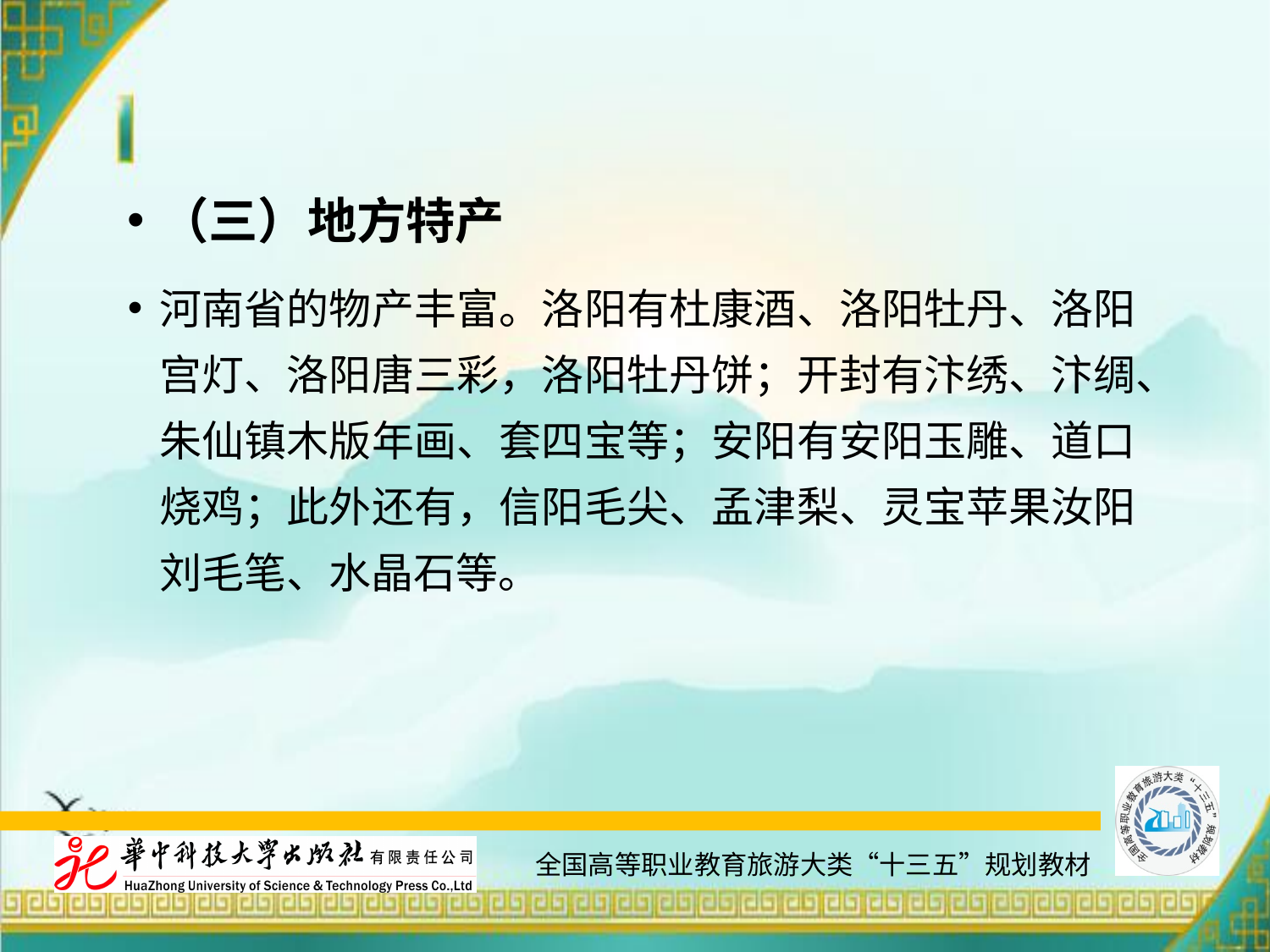

#
（三）地方特产
河南省的物产丰富。洛阳有杜康酒、洛阳牡丹、洛阳宫灯、洛阳唐三彩，洛阳牡丹饼；开封有汴绣、汴绸、朱仙镇木版年画、套四宝等；安阳有安阳玉雕、道口烧鸡；此外还有，信阳毛尖、孟津梨、灵宝苹果汝阳刘毛笔、水晶石等。